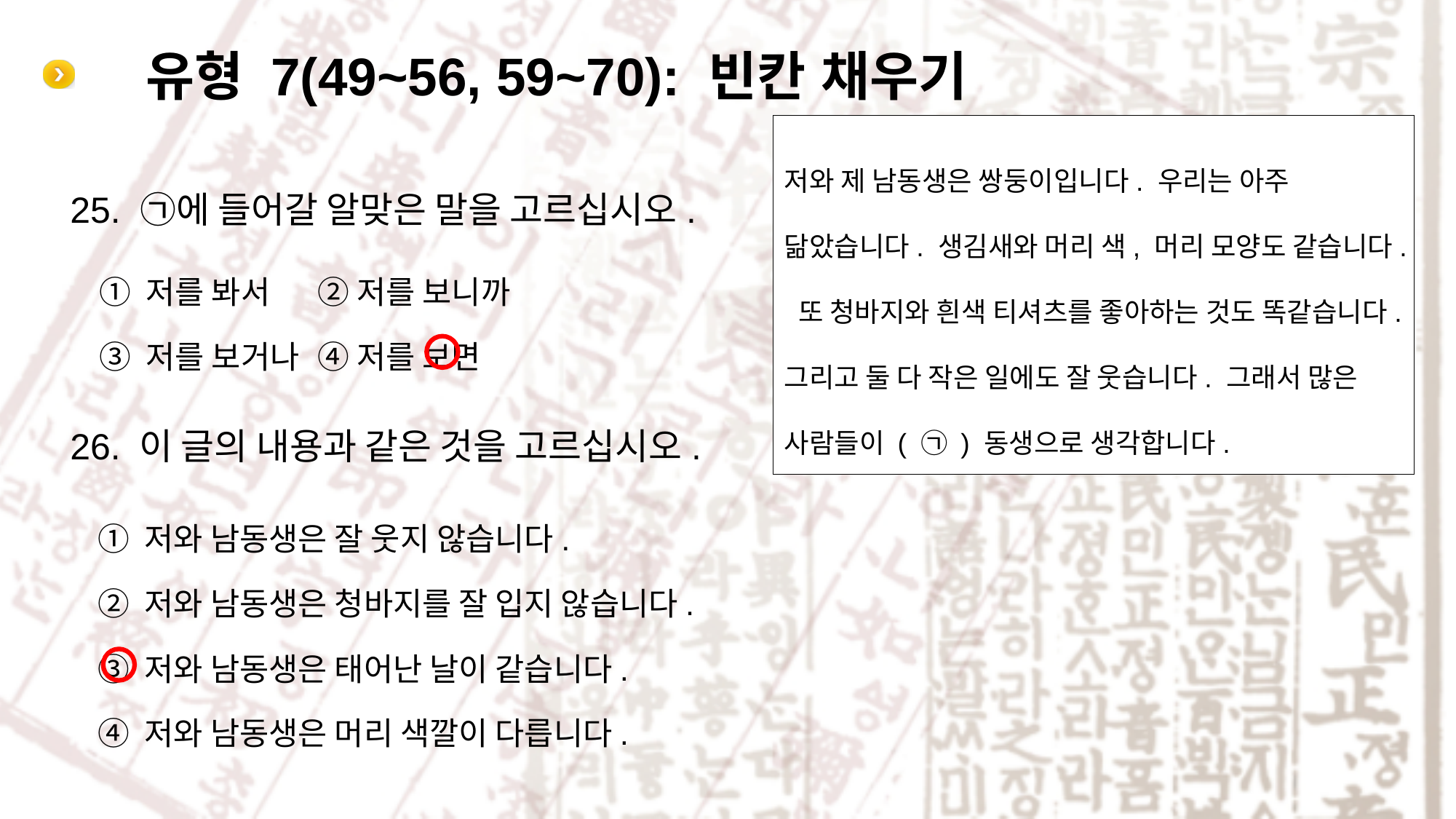

# 유형 7(49~56, 59~70): 빈칸 채우기
저와 제 남동생은 쌍둥이입니다. 우리는 아주 닮았습니다. 생김새와 머리 색, 머리 모양도 같습니다. 또 청바지와 흰색 티셔츠를 좋아하는 것도 똑같습니다. 그리고 둘 다 작은 일에도 잘 웃습니다. 그래서 많은 사람들이 ( ㉠ ) 동생으로 생각합니다.
25. ㉠에 들어갈 알맞은 말을 고르십시오.
① 저를 봐서 	② 저를 보니까
③ 저를 보거나 	④ 저를 보면

26. 이 글의 내용과 같은 것을 고르십시오.
① 저와 남동생은 잘 웃지 않습니다.
② 저와 남동생은 청바지를 잘 입지 않습니다.
③ 저와 남동생은 태어난 날이 같습니다.
④ 저와 남동생은 머리 색깔이 다릅니다.